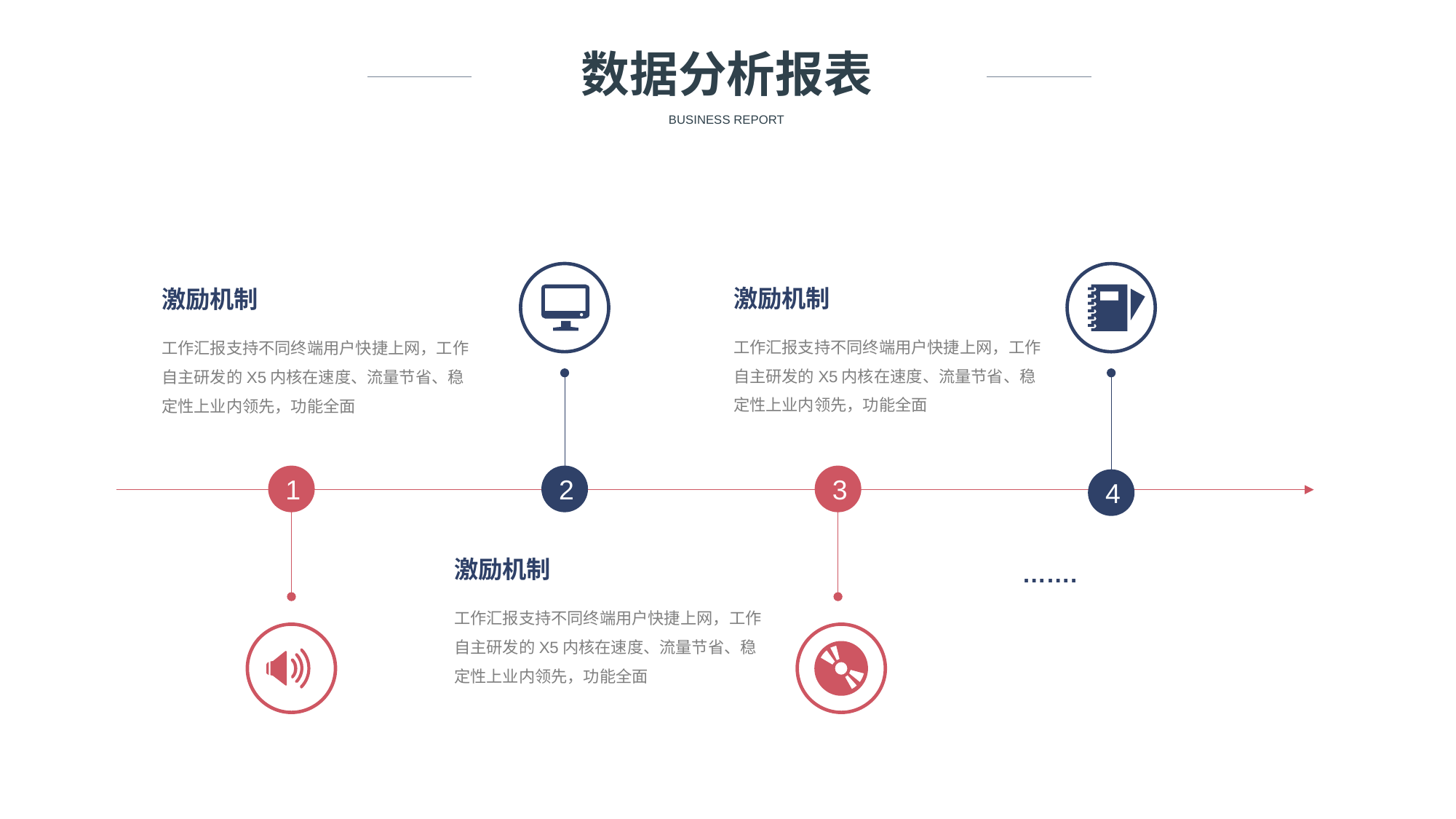

数据分析报表
BUSINESS REPORT

激励机制
激励机制

工作汇报支持不同终端用户快捷上网，工作自主研发的X5内核在速度、流量节省、稳定性上业内领先，功能全面
工作汇报支持不同终端用户快捷上网，工作自主研发的X5内核在速度、流量节省、稳定性上业内领先，功能全面
2
3
1
4
激励机制
…….
工作汇报支持不同终端用户快捷上网，工作自主研发的X5内核在速度、流量节省、稳定性上业内领先，功能全面